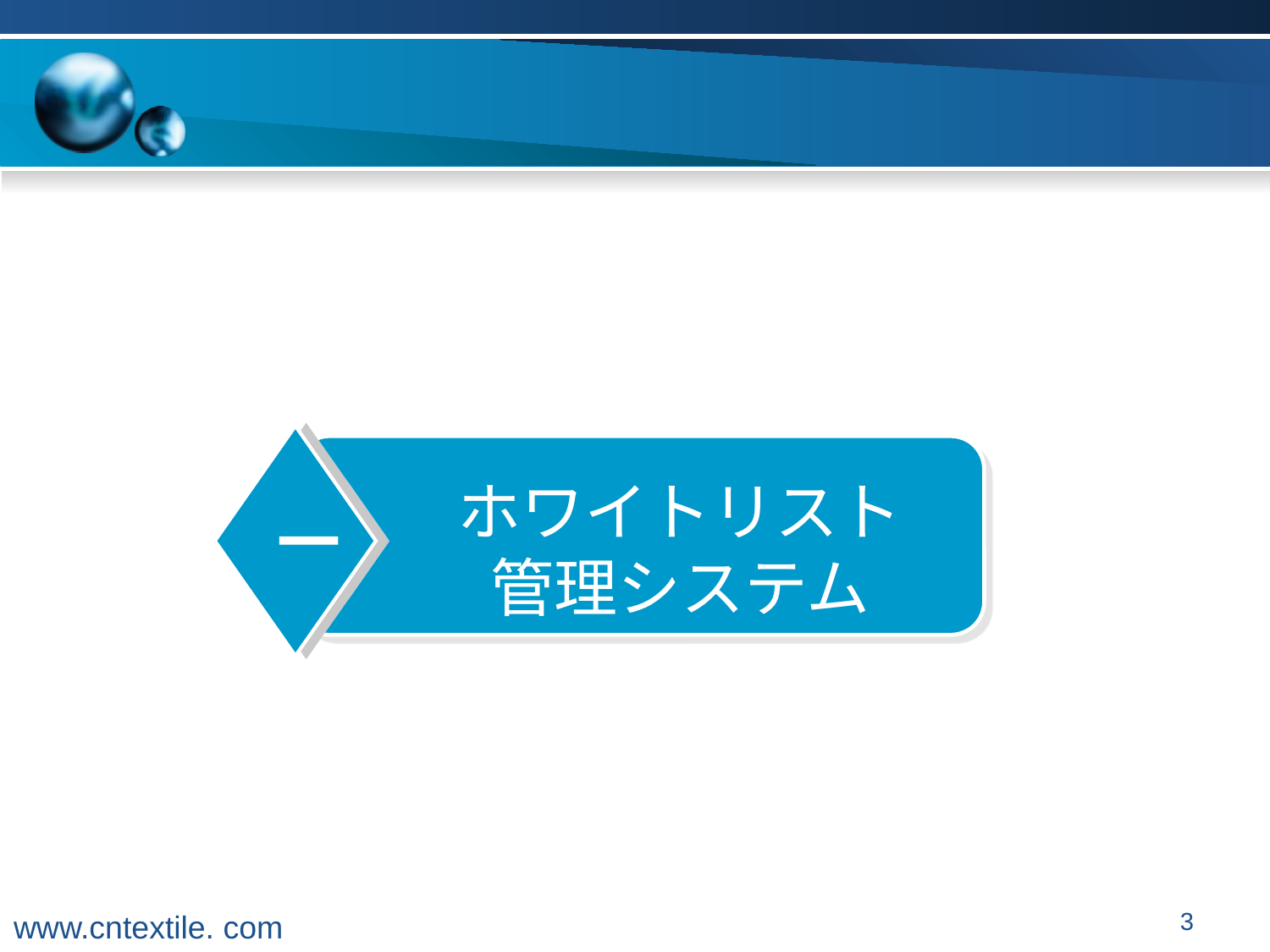

日本行业自律标准背景与内容
一

白名单管理体系介绍
二

ホワイトリスト
管理システム
一
四
3
www.cntextile. com